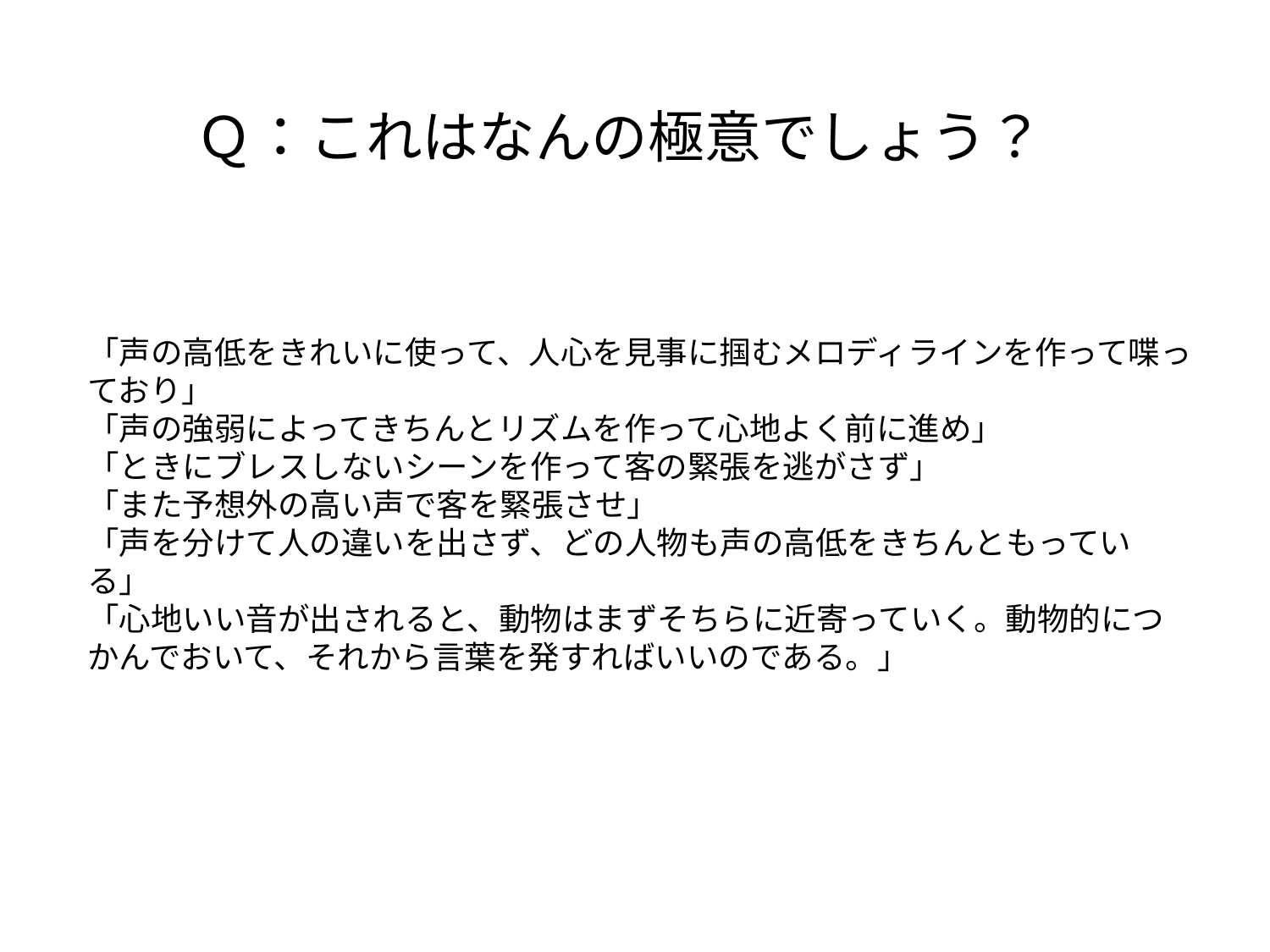

Ｑ：これはなんの極意でしょう？
「声の高低をきれいに使って、人心を見事に掴むメロディラインを作って喋っており」
「声の強弱によってきちんとリズムを作って心地よく前に進め」
「ときにブレスしないシーンを作って客の緊張を逃がさず」
「また予想外の高い声で客を緊張させ」
「声を分けて人の違いを出さず、どの人物も声の高低をきちんともっている」
「心地いい音が出されると、動物はまずそちらに近寄っていく。動物的につかんでおいて、それから言葉を発すればいいのである。」